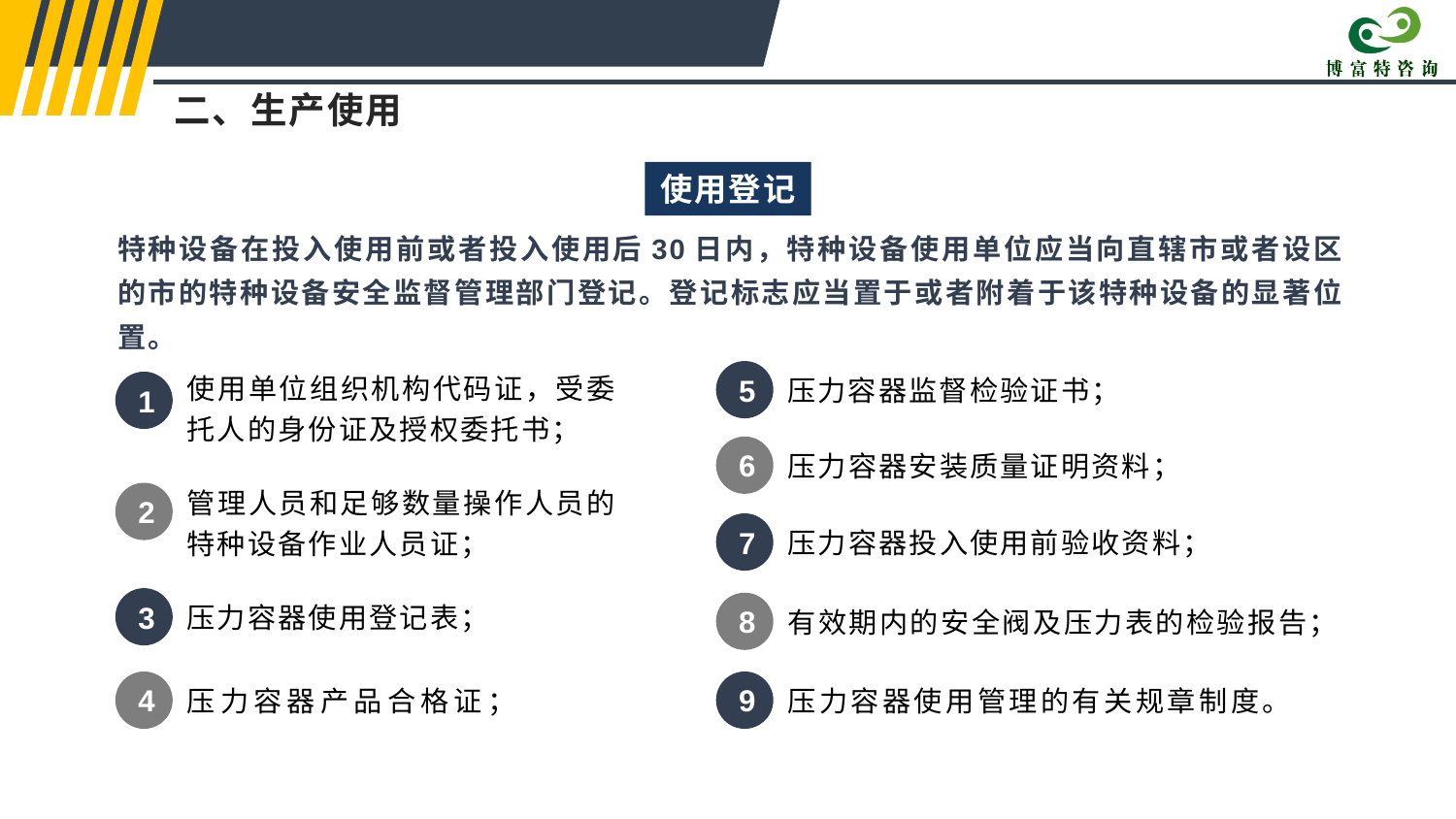

二、生产使用
使用登记
特种设备在投入使用前或者投入使用后30日内，特种设备使用单位应当向直辖市或者设区的市的特种设备安全监督管理部门登记。登记标志应当置于或者附着于该特种设备的显著位置。
使用单位组织机构代码证，受委托人的身份证及授权委托书；
1
5
压力容器监督检验证书；
6
压力容器安装质量证明资料；
管理人员和足够数量操作人员的特种设备作业人员证；
2
7
压力容器投入使用前验收资料；
3
压力容器使用登记表；
8
有效期内的安全阀及压力表的检验报告；
4
压力容器产品合格证；
9
压力容器使用管理的有关规章制度。